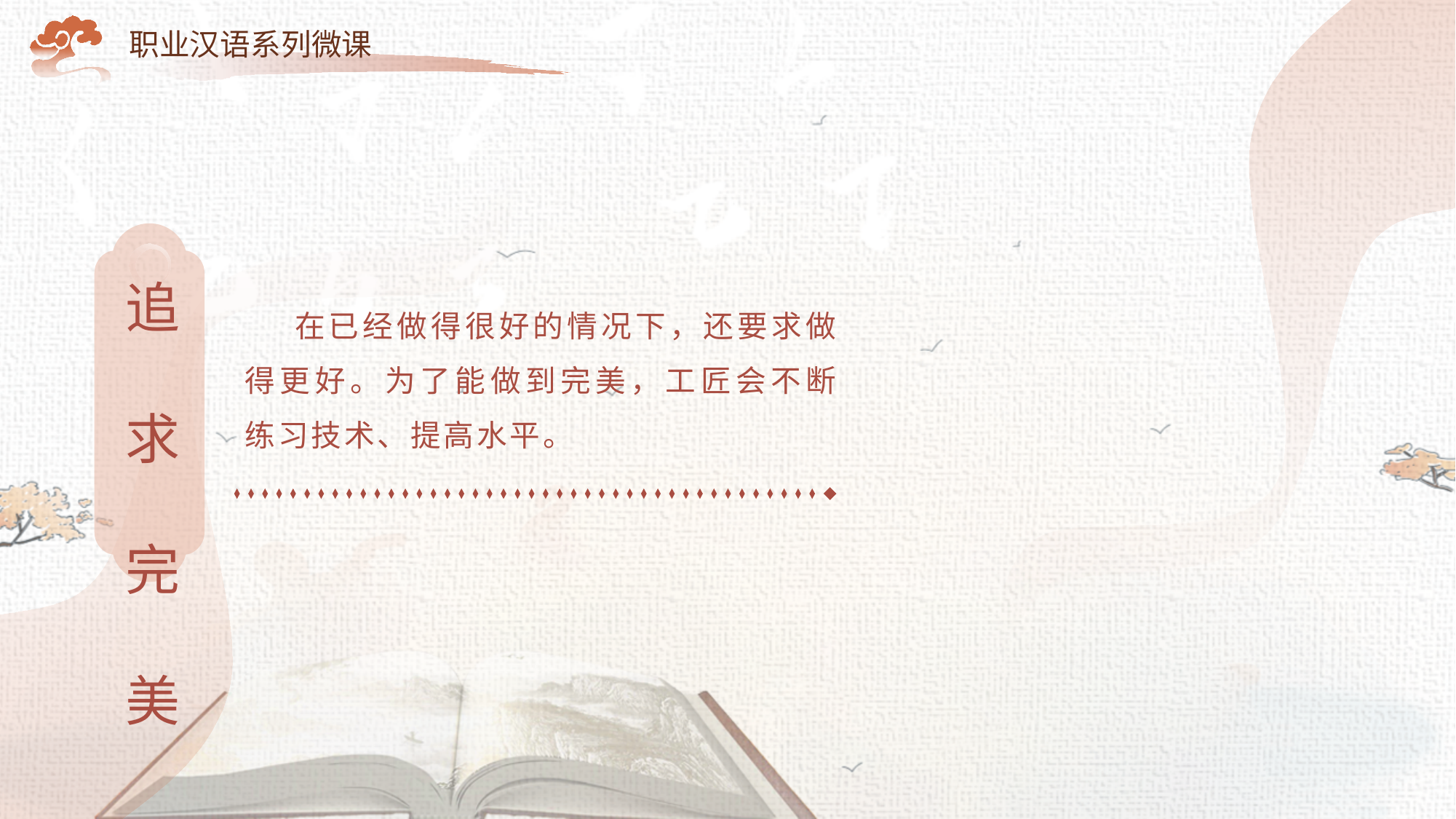

职业汉语系列微课

追 求 完 美
    在已经做得很好的情况下，还要求做得更好。为了能做到完美，工匠会不断练习技术、提高水平。